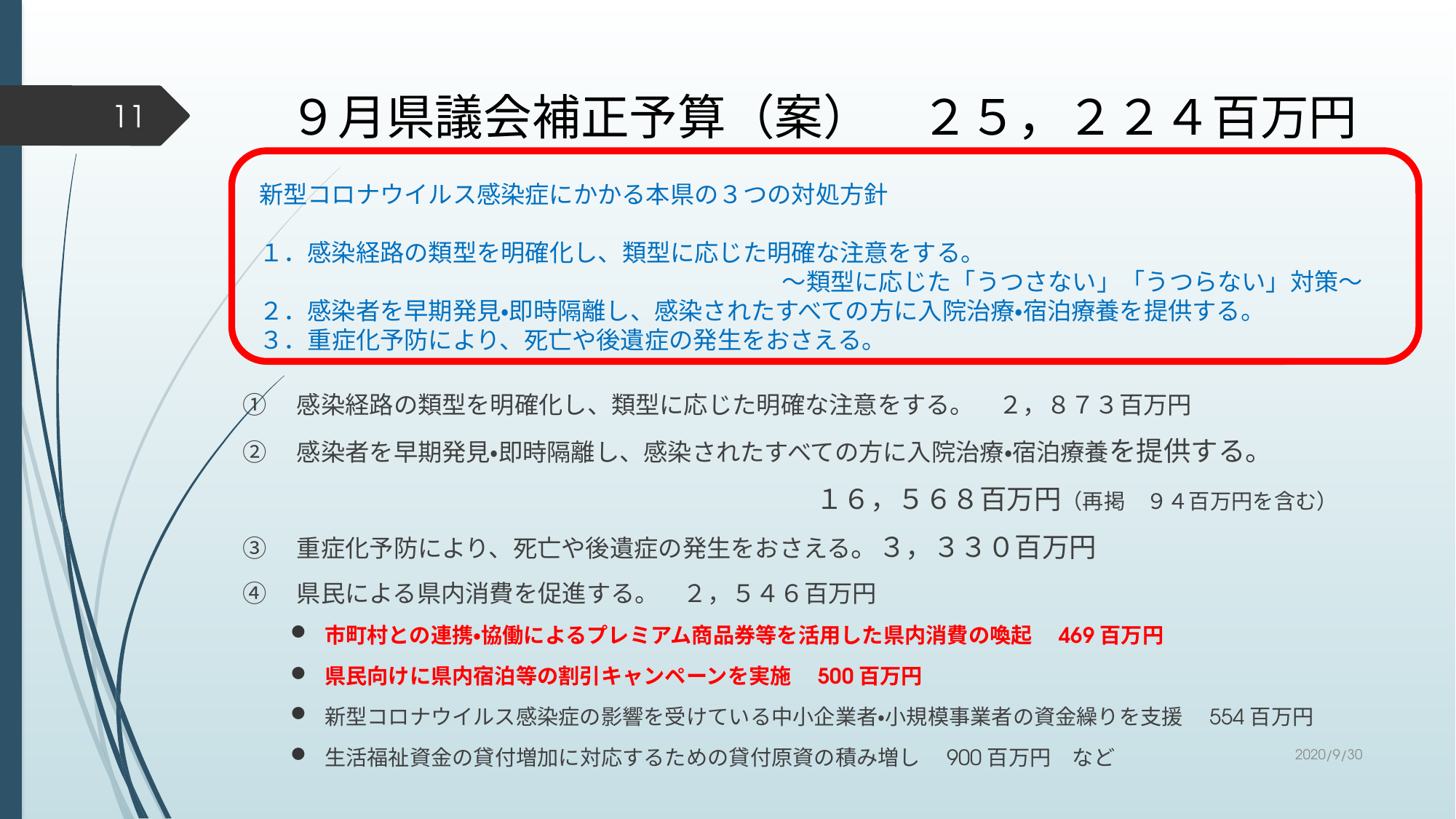

９月県議会補正予算（案）　２５，２２４百万円
11

新型コロナウイルス感染症にかかる本県の３つの対処方針

１．感染経路の類型を明確化し、類型に応じた明確な注意をする。
～類型に応じた「うつさない」「うつらない」対策～
２．感染者を早期発見・即時隔離し、感染されたすべての方に入院治療・宿泊療養を提供する。
３．重症化予防により、死亡や後遺症の発生をおさえる。

①　感染経路の類型を明確化し、類型に応じた明確な注意をする。　２，８７３百万円
②　感染者を早期発見・即時隔離し、感染されたすべての方に入院治療・宿泊療養を提供する。
　　　　　　　　　　　　　　　　　　　　　１６，５６８百万円（再掲　９４百万円を含む）
③　重症化予防により、死亡や後遺症の発生をおさえる。３，３３０百万円
④　県民による県内消費を促進する。　２，５４６百万円
市町村との連携・協働によるプレミアム商品券等を活用した県内消費の喚起　469百万円
県民向けに県内宿泊等の割引キャンペーンを実施　500百万円
新型コロナウイルス感染症の影響を受けている中小企業者・小規模事業者の資金繰りを支援　554百万円
生活福祉資金の貸付増加に対応するための貸付原資の積み増し　900百万円　など

2020/9/30